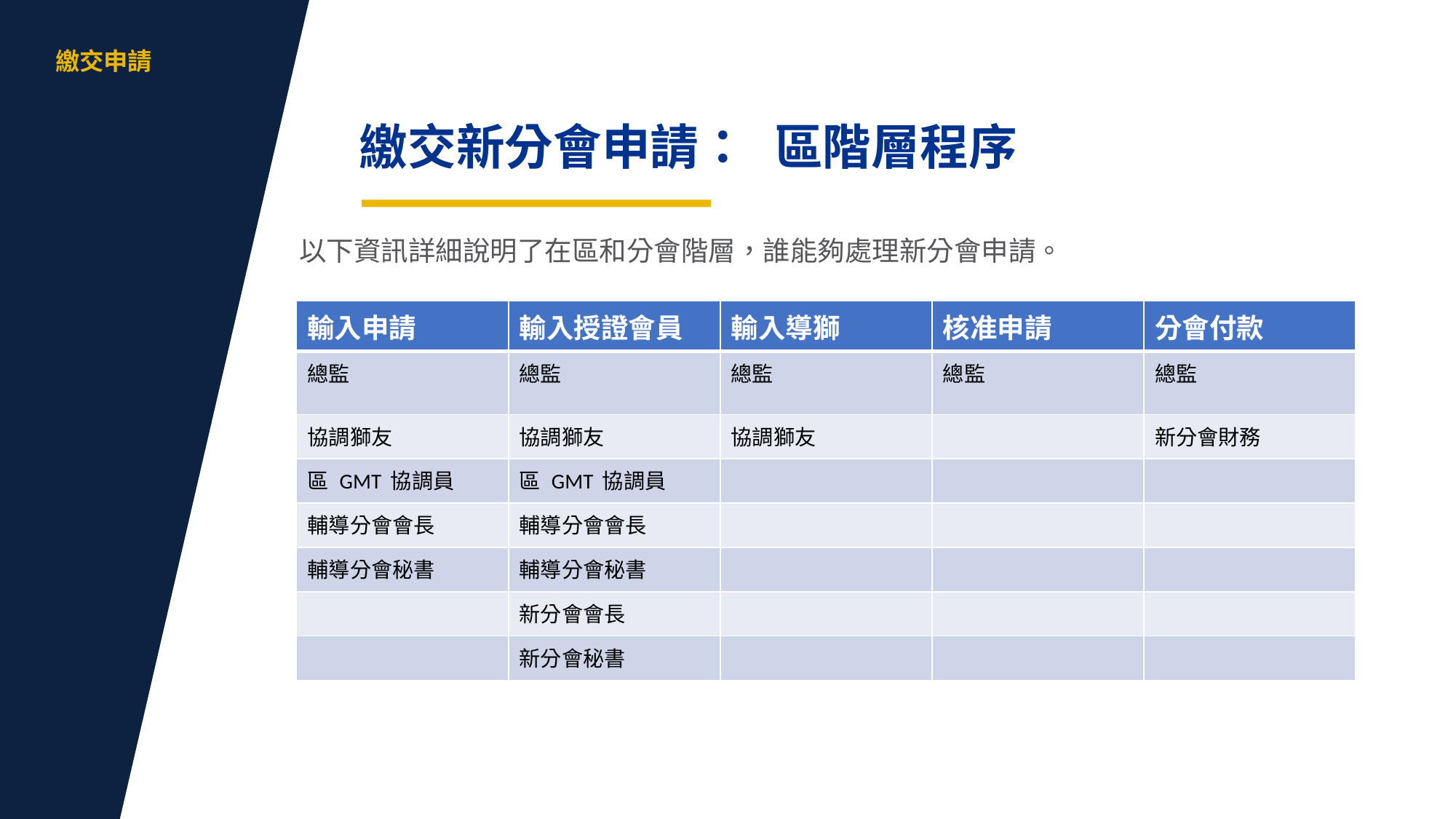

aa

繳交申請
繳交新分會申請：  區階層程序

以下資訊詳細說明了在區和分會階層，誰能夠處理新分會申請。
| 輸入申請 | 輸入授證會員 | 輸入導獅 | 核准申請 | 分會付款 |
| --- | --- | --- | --- | --- |
| 總監 | 總監 | 總監 | 總監 | 總監 |
| 協調獅友 | 協調獅友 | 協調獅友 |  | 新分會財務 |
| 區 GMT 協調員 | 區 GMT 協調員 |  |  |  |
| 輔導分會會長 | 輔導分會會長 |  |  |  |
| 輔導分會秘書 | 輔導分會秘書 |  |  |  |
|  | 新分會會長 |  |  |  |
|  | 新分會秘書 |  |  |  |
9